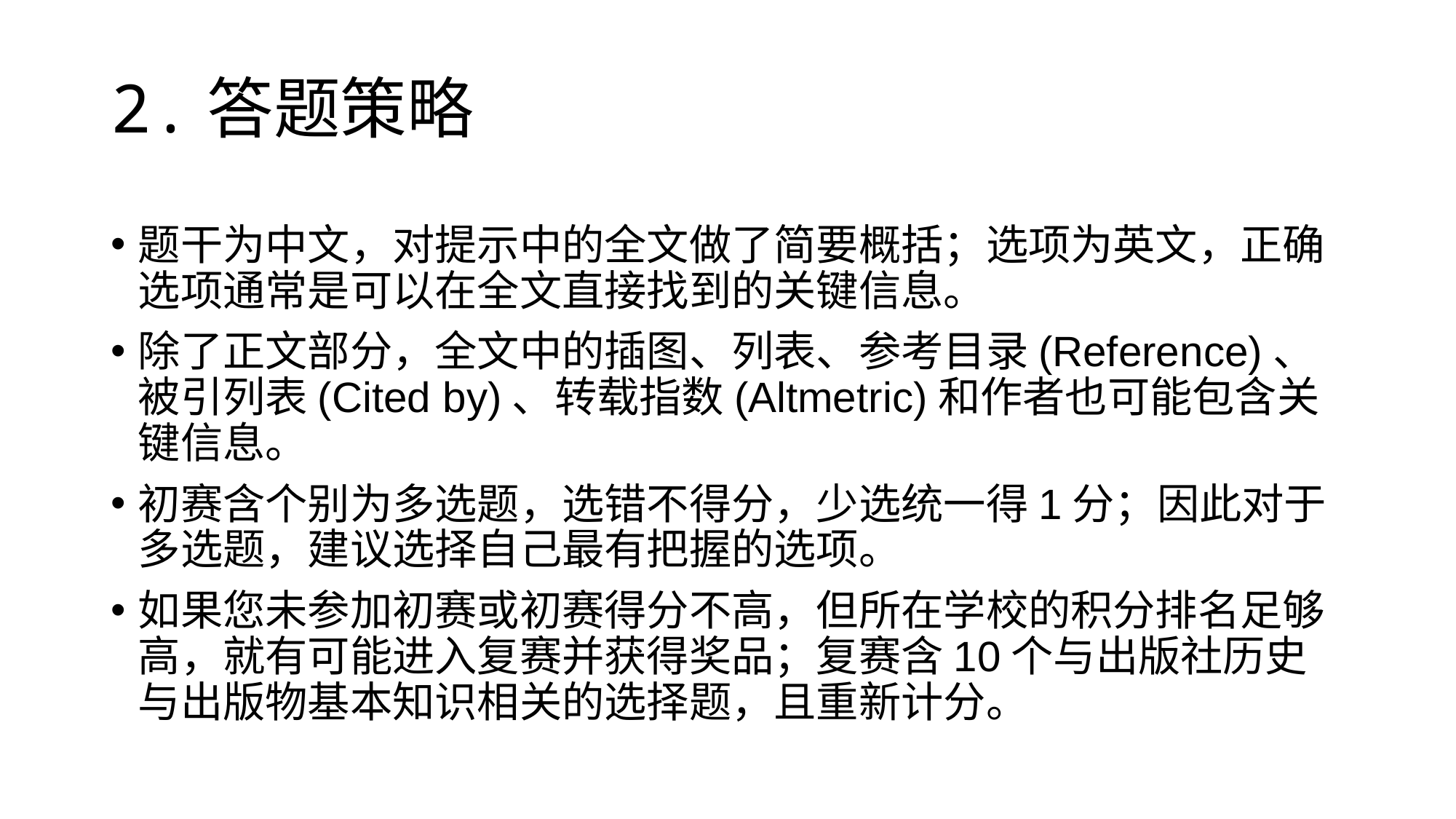

# 2.答题策略
题干为中文，对提示中的全文做了简要概括；选项为英文，正确选项通常是可以在全文直接找到的关键信息。
除了正文部分，全文中的插图、列表、参考目录(Reference)、被引列表(Cited by)、转载指数(Altmetric)和作者也可能包含关键信息。
初赛含个别为多选题，选错不得分，少选统一得1分；因此对于多选题，建议选择自己最有把握的选项。
如果您未参加初赛或初赛得分不高，但所在学校的积分排名足够高，就有可能进入复赛并获得奖品；复赛含10个与出版社历史与出版物基本知识相关的选择题，且重新计分。